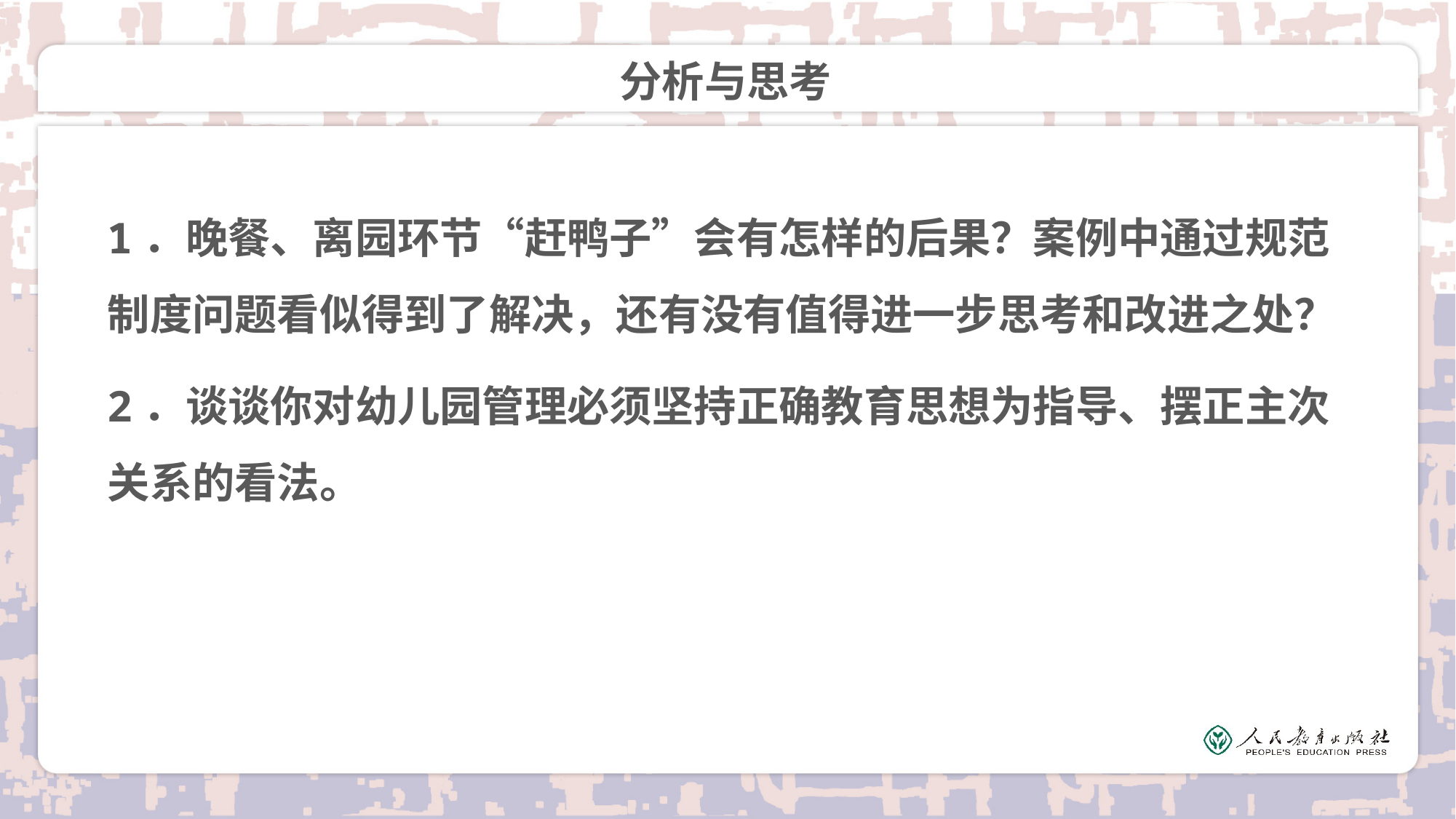

# 分析与思考
1．晚餐、离园环节“赶鸭子”会有怎样的后果？案例中通过规范制度问题看似得到了解决，还有没有值得进一步思考和改进之处？
2．谈谈你对幼儿园管理必须坚持正确教育思想为指导、摆正主次关系的看法。